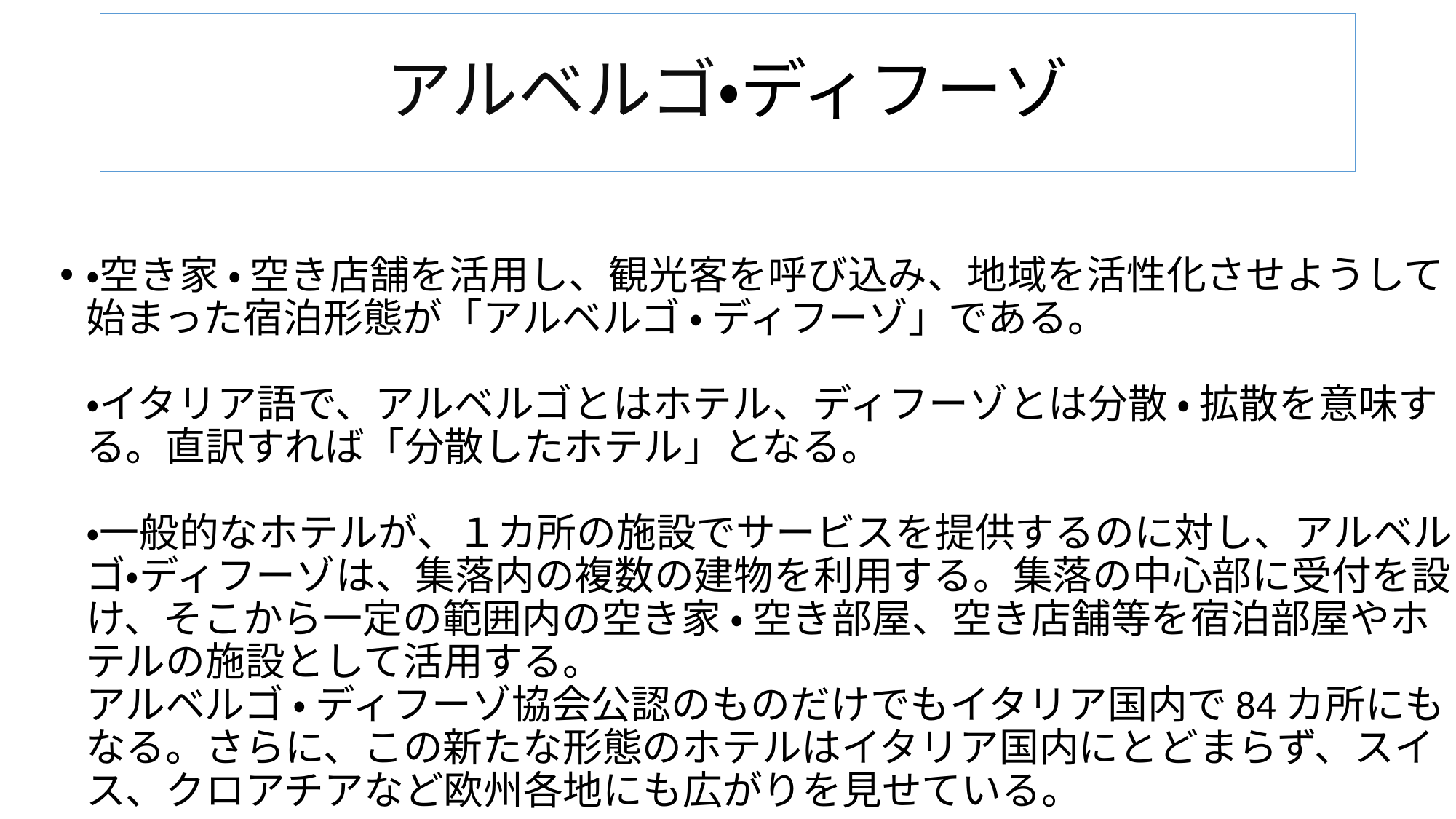

# アルベルゴ・ディフーゾ

・空き家 ・ 空き店舗を活用し、観光客を呼び込み、地域を活性化させようして始まった宿泊形態が「アルベルゴ ・ ディフーゾ」である。
・イタリア語で、アルベルゴとはホテル、ディフーゾとは分散 ・ 拡散を意味する。直訳すれば「分散したホテル」となる。
・一般的なホテルが、１カ所の施設でサービスを提供するのに対し、アルベルゴ・ディフーゾは、集落内の複数の建物を利用する。集落の中心部に受付を設け、そこから一定の範囲内の空き家 ・ 空き部屋、空き店舗等を宿泊部屋やホテルの施設として活用する。
アルベルゴ ・ ディフーゾ協会公認のものだけでもイタリア国内で84カ所にもなる。さらに、この新たな形態のホテルはイタリア国内にとどまらず、スイス、クロアチアなど欧州各地にも広がりを見せている。